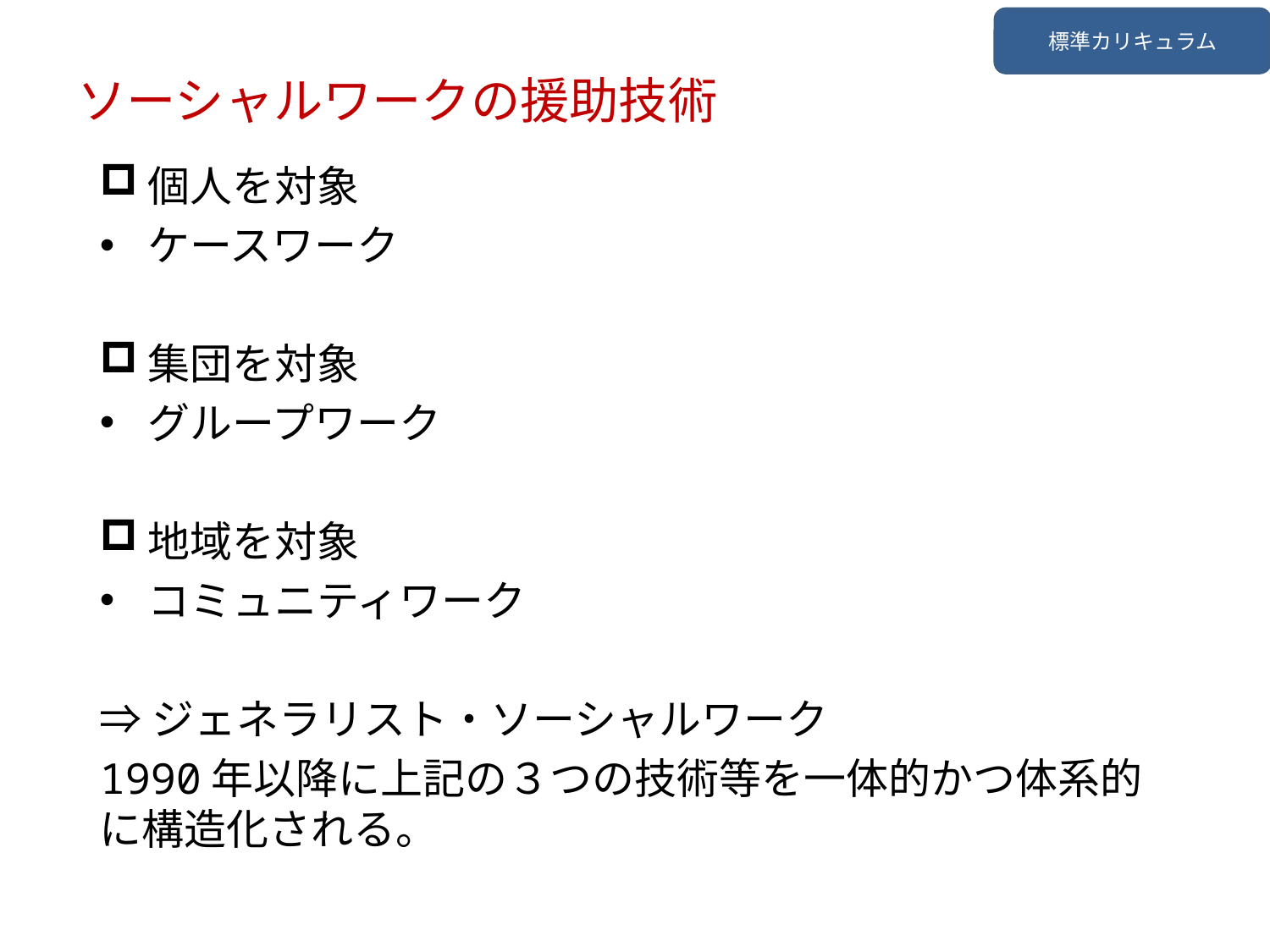

標準カリキュラム
ソーシャルワークの援助技術
個人を対象
ケースワーク

集団を対象
グループワーク

地域を対象
コミュニティワーク

⇒ジェネラリスト・ソーシャルワーク
1990年以降に上記の３つの技術等を一体的かつ体系的に構造化される。